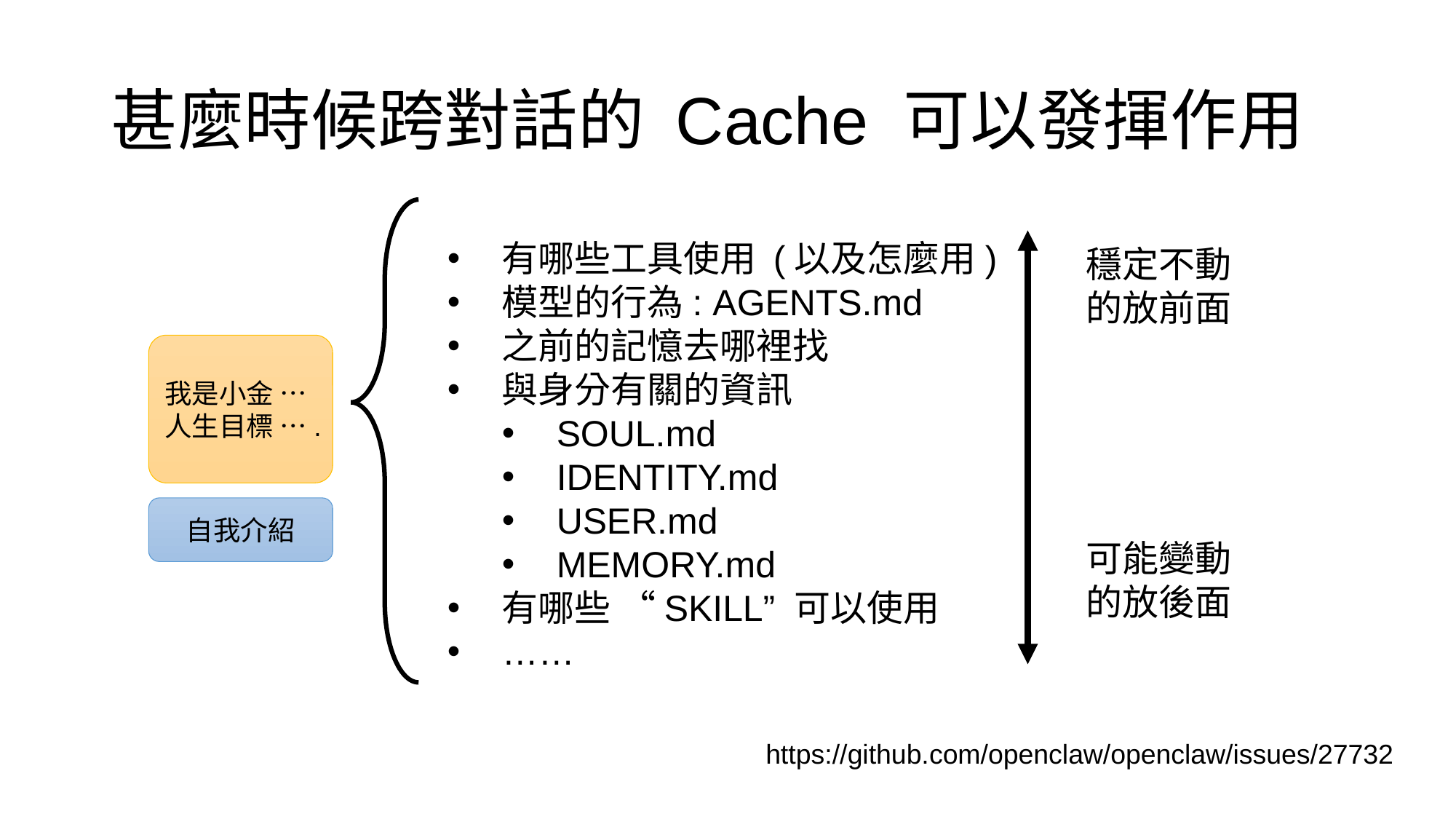

# 甚麼時候跨對話的 Cache 可以發揮作用

有哪些工具使用 (以及怎麼用)
模型的行為: AGENTS.md
之前的記憶去哪裡找
與身分有關的資訊
SOUL.md
IDENTITY.md
USER.md
MEMORY.md
有哪些 “SKILL” 可以使用
……
穩定不動的放前面
我是小金 …
人生目標 ….
自我介紹
可能變動的放後面
https://github.com/openclaw/openclaw/issues/27732